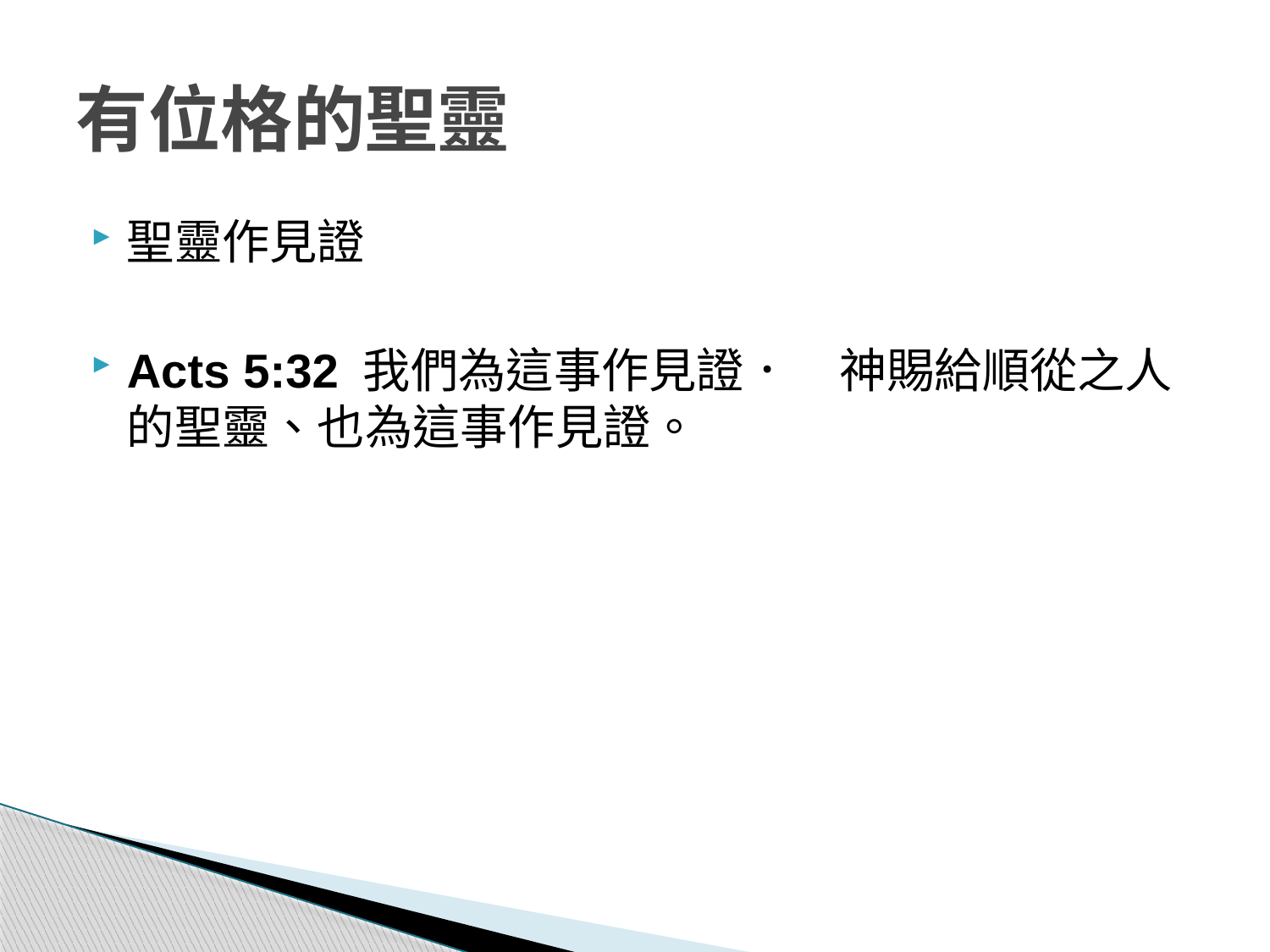

# 有位格的聖靈
聖靈作見證

Acts 5:32 我們為這事作見證．　神賜給順從之人的聖靈、也為這事作見證。